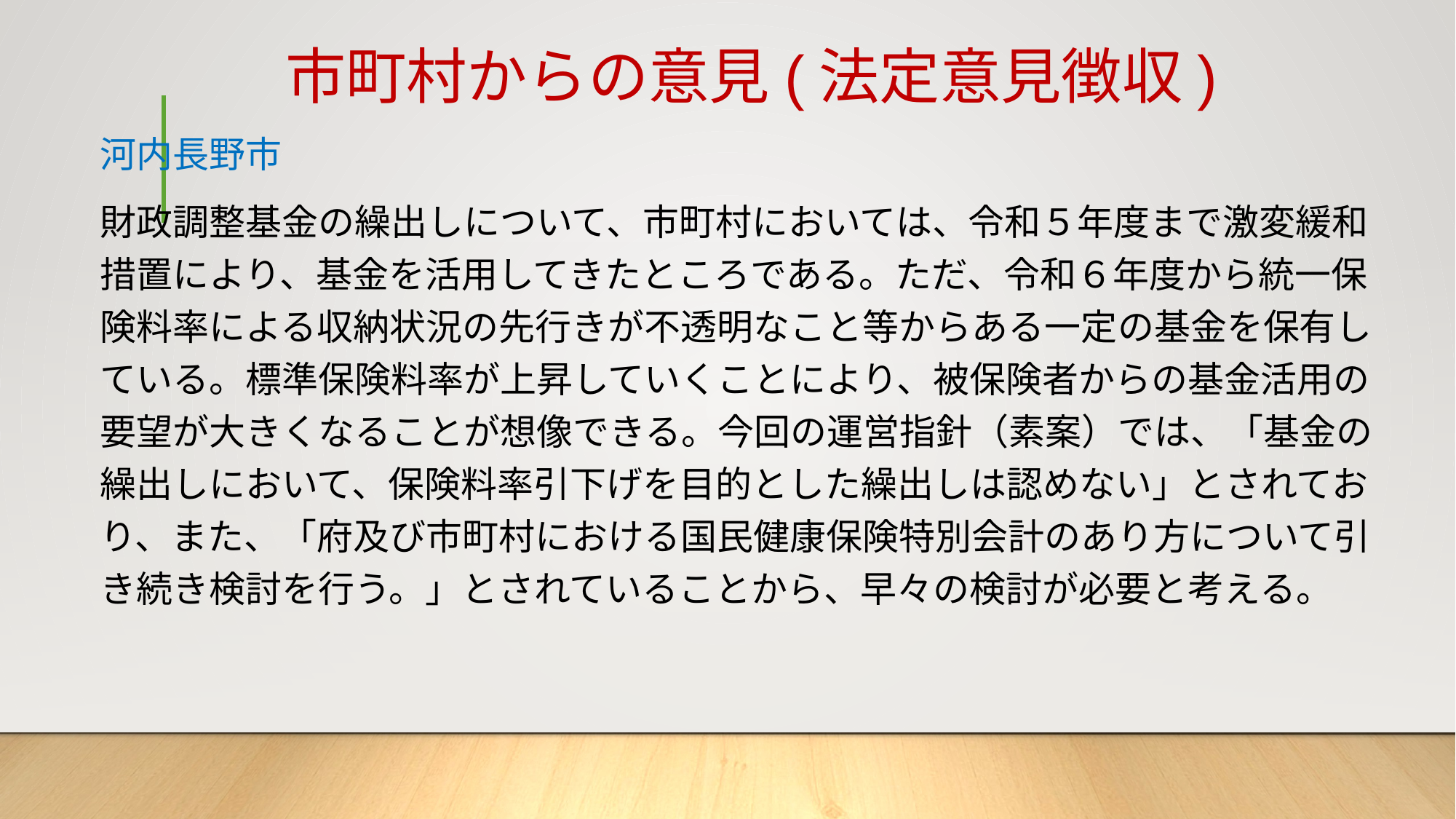

# 市町村からの意見(法定意見徴収)
河内長野市
財政調整基金の繰出しについて、市町村においては、令和５年度まで激変緩和措置により、基金を活用してきたところである。ただ、令和６年度から統一保険料率による収納状況の先行きが不透明なこと等からある一定の基金を保有している。標準保険料率が上昇していくことにより、被保険者からの基金活用の要望が大きくなることが想像できる。今回の運営指針（素案）では、「基金の繰出しにおいて、保険料率引下げを目的とした繰出しは認めない」とされており、また、「府及び市町村における国民健康保険特別会計のあり方について引き続き検討を行う。」とされていることから、早々の検討が必要と考える。